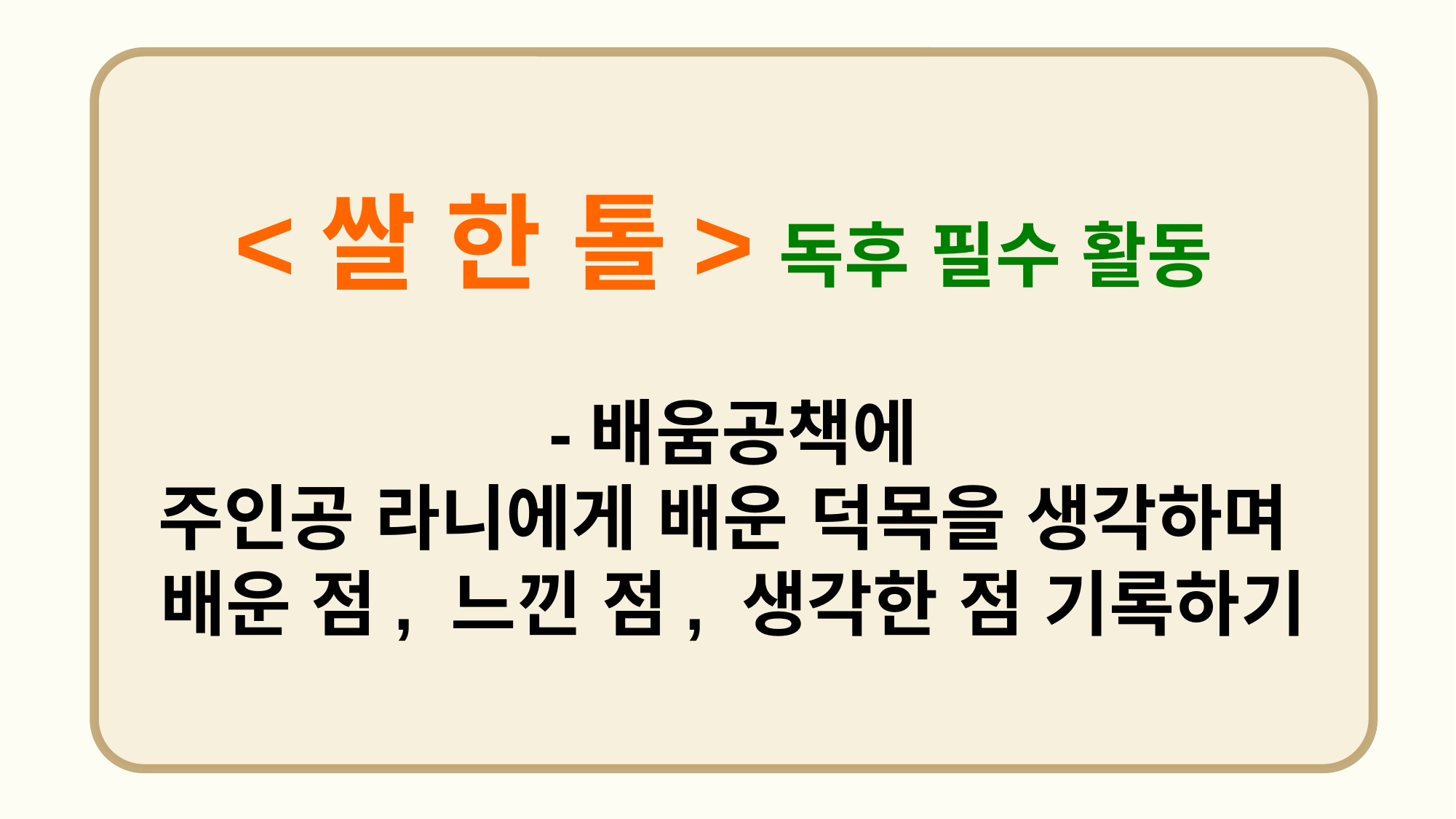

<쌀 한 톨>독후 필수 활동

-배움공책에
주인공 라니에게 배운 덕목을 생각하며
배운 점, 느낀 점, 생각한 점 기록하기